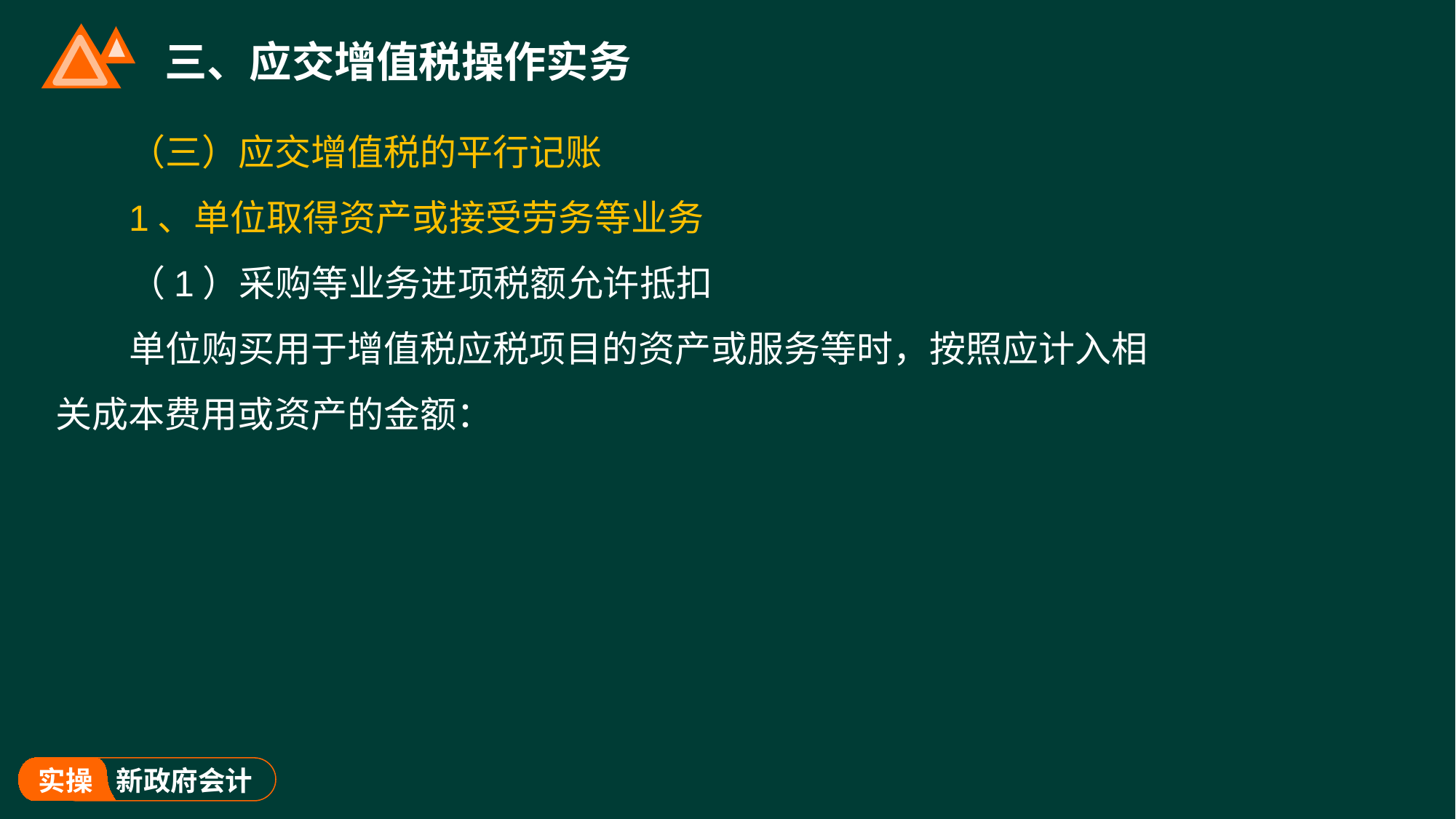

# 三、应交增值税操作实务
（三）应交增值税的平行记账
1、单位取得资产或接受劳务等业务
（1）采购等业务进项税额允许抵扣
单位购买用于增值税应税项目的资产或服务等时，按照应计入相关成本费用或资产的金额：